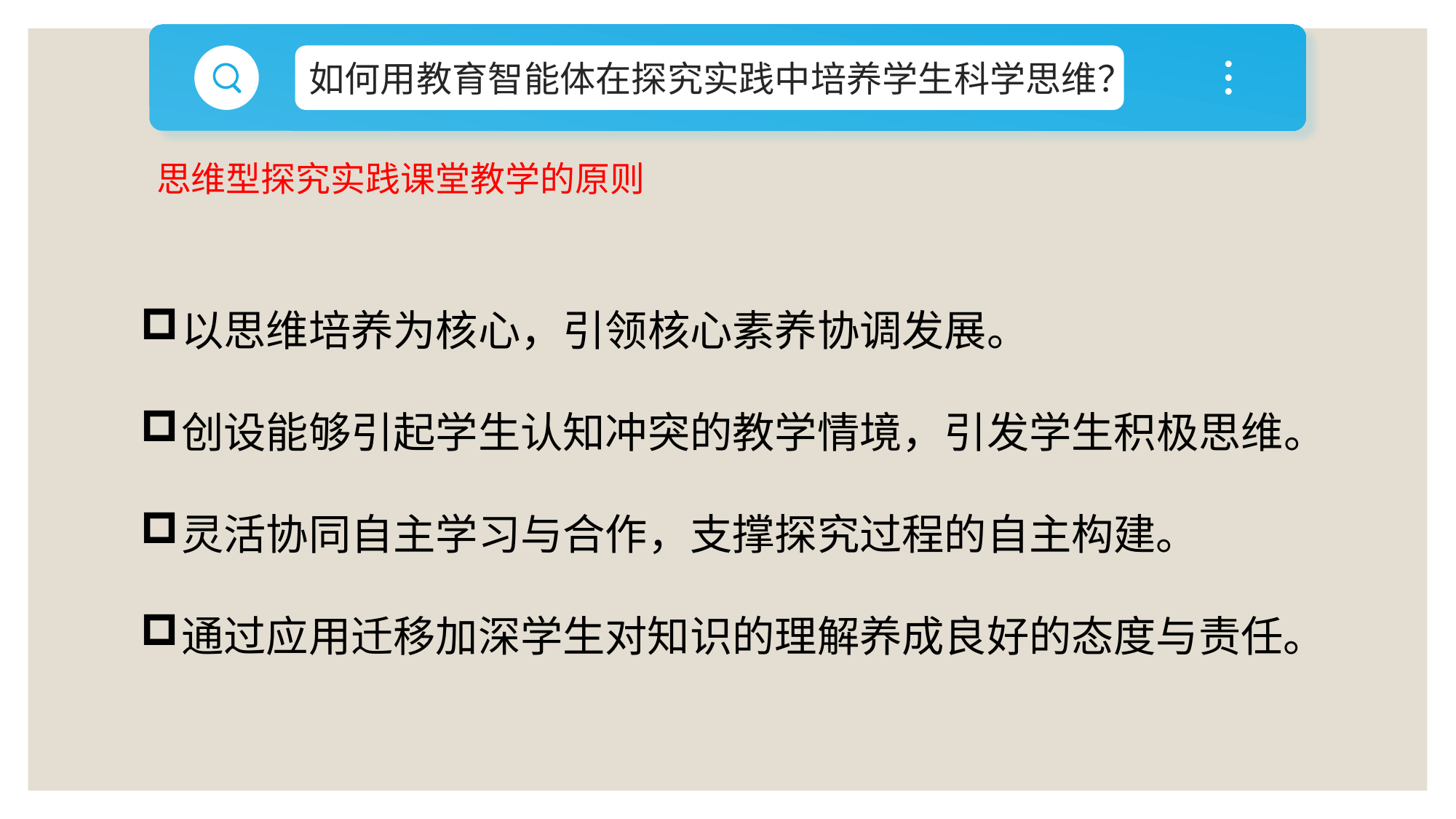

如何用教育智能体在探究实践中培养学生科学思维？

思维型探究实践课堂教学的原则
以思维培养为核心，引领核心素养协调发展。
创设能够引起学生认知冲突的教学情境，引发学生积极思维。
灵活协同自主学习与合作，支撑探究过程的自主构建。
通过应用迁移加深学生对知识的理解养成良好的态度与责任。